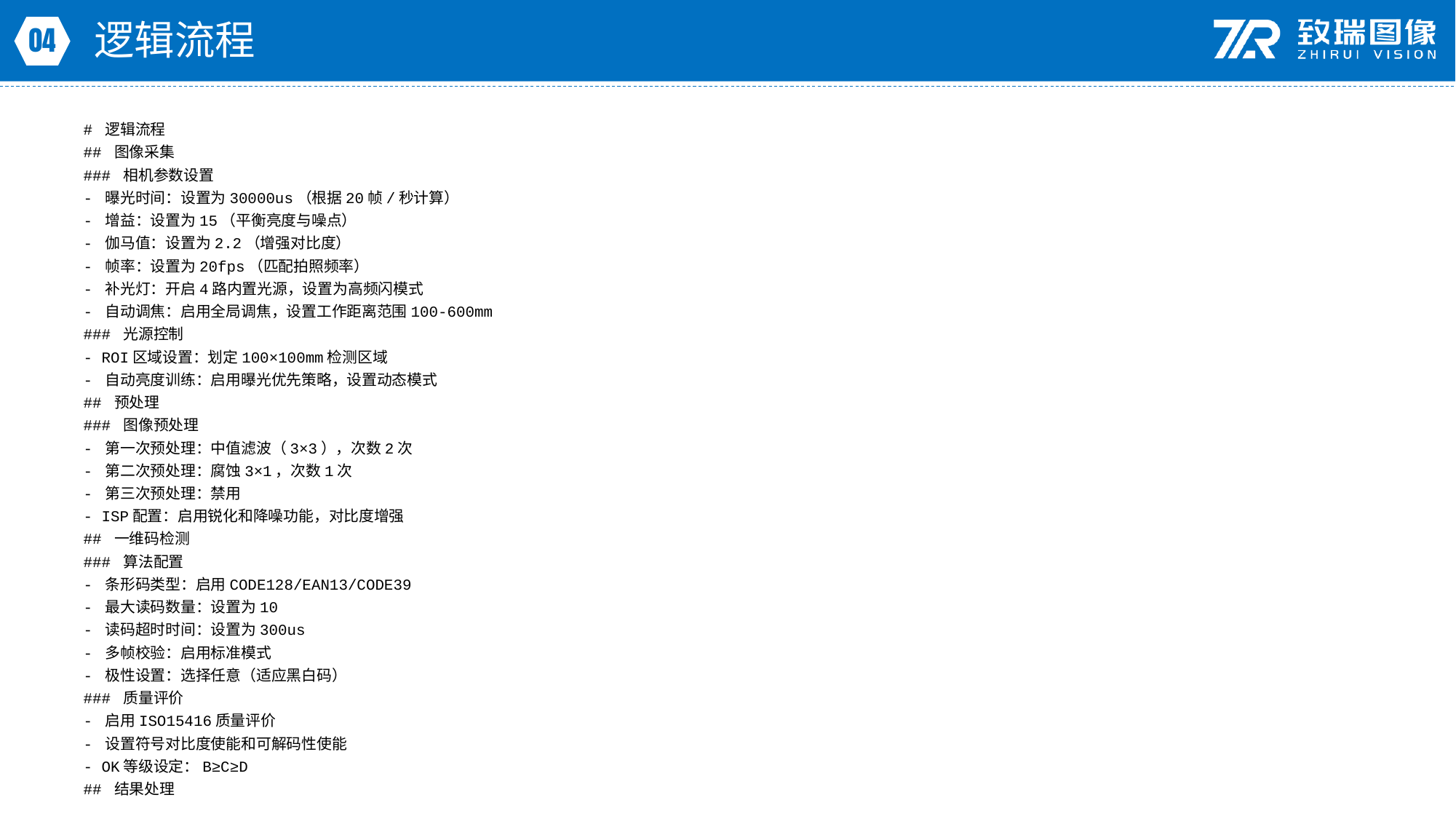

逻辑流程
04

# 逻辑流程
## 图像采集
### 相机参数设置
- 曝光时间：设置为30000us（根据20帧/秒计算）
- 增益：设置为15（平衡亮度与噪点）
- 伽马值：设置为2.2（增强对比度）
- 帧率：设置为20fps（匹配拍照频率）
- 补光灯：开启4路内置光源，设置为高频闪模式
- 自动调焦：启用全局调焦，设置工作距离范围100-600mm
### 光源控制
- ROI区域设置：划定100×100mm检测区域
- 自动亮度训练：启用曝光优先策略，设置动态模式
## 预处理
### 图像预处理
- 第一次预处理：中值滤波（3×3），次数2次
- 第二次预处理：腐蚀3×1，次数1次
- 第三次预处理：禁用
- ISP配置：启用锐化和降噪功能，对比度增强
## 一维码检测
### 算法配置
- 条形码类型：启用CODE128/EAN13/CODE39
- 最大读码数量：设置为10
- 读码超时时间：设置为300us
- 多帧校验：启用标准模式
- 极性设置：选择任意（适应黑白码）
### 质量评价
- 启用ISO15416质量评价
- 设置符号对比度使能和可解码性使能
- OK等级设定：B≥C≥D
## 结果处理